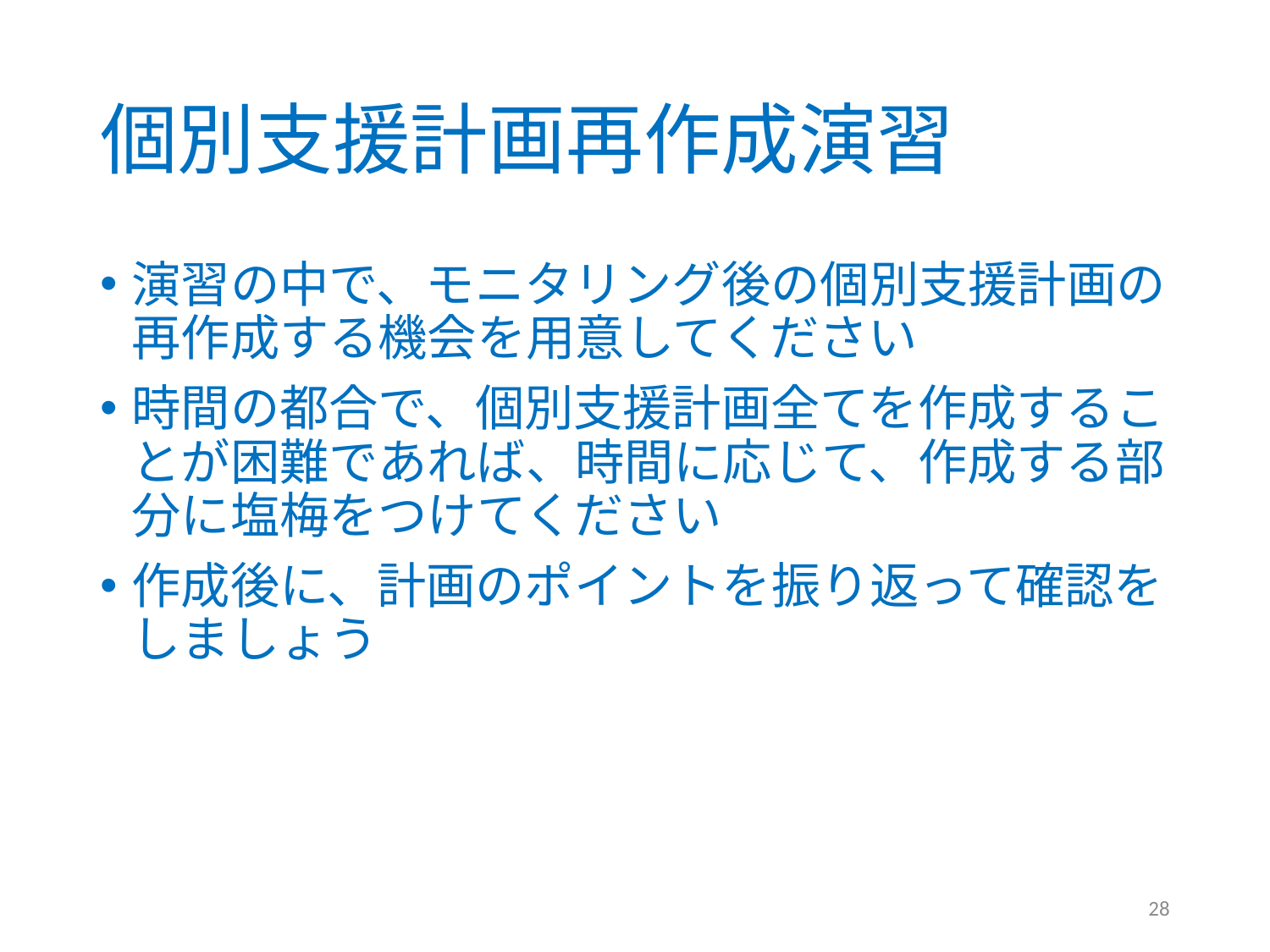

# 個別支援計画再作成演習
演習の中で、モニタリング後の個別支援計画の再作成する機会を用意してください
時間の都合で、個別支援計画全てを作成することが困難であれば、時間に応じて、作成する部分に塩梅をつけてください
作成後に、計画のポイントを振り返って確認をしましょう

28